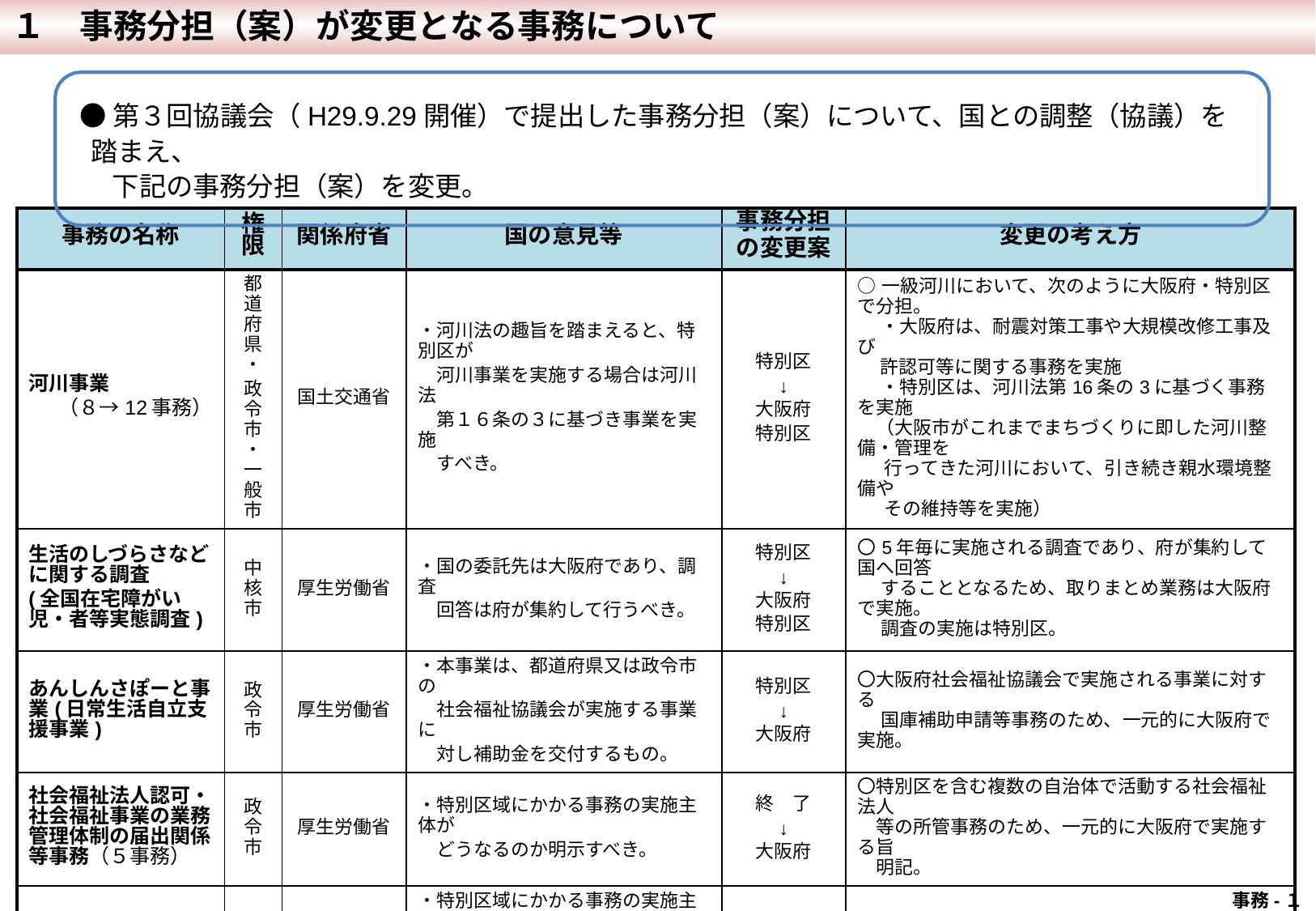

１　事務分担（案）が変更となる事務について
●第３回協議会（H29.9.29開催）で提出した事務分担（案）について、国との調整（協議）を踏まえ、
　 下記の事務分担（案）を変更。
| 事務の名称 | 権限 | 関係府省 | 国の意見等 | 事務分担 の変更案 | 変更の考え方 |
| --- | --- | --- | --- | --- | --- |
| 河川事業 （８→12事務） | 都道府県・ 政令市・一般市 | 国土交通省 | ・河川法の趣旨を踏まえると、特別区が 　河川事業を実施する場合は河川法 　第１６条の３に基づき事業を実施 　すべき。 | 特別区 ↓ 大阪府 特別区 | ○一級河川において、次のように大阪府・特別区で分担。 　 ・大阪府は、耐震対策工事や大規模改修工事及び 許認可等に関する事務を実施 　 ・特別区は、河川法第16条の3に基づく事務を実施 　（大阪市がこれまでまちづくりに即した河川整備・管理を 行ってきた河川において、引き続き親水環境整備や その維持等を実施） |
| 生活のしづらさなどに関する調査 (全国在宅障がい児・者等実態調査) | 中核市 | 厚生労働省 | ・国の委託先は大阪府であり、調査 　回答は府が集約して行うべき。 | 特別区 ↓ 大阪府 特別区 | 〇5年毎に実施される調査であり、府が集約して国へ回答 　 することとなるため、取りまとめ業務は大阪府で実施。 　 調査の実施は特別区。 |
| あんしんさぽーと事業(日常生活自立支援事業) | 政令市 | 厚生労働省 | ・本事業は、都道府県又は政令市の 　社会福祉協議会が実施する事業に 　対し補助金を交付するもの。 | 特別区 ↓ 大阪府 | 〇大阪府社会福祉協議会で実施される事業に対する 　 国庫補助申請等事務のため、一元的に大阪府で実施。 |
| 社会福祉法人認可・社会福祉事業の業務管理体制の届出関係等事務（５事務） | 政令市 | 厚生労働省 | ・特別区域にかかる事務の実施主体が 　どうなるのか明示すべき。 | 終　了 ↓ 大阪府 | 〇特別区を含む複数の自治体で活動する社会福祉法人 等の所管事務のため、一元的に大阪府で実施する旨 明記。 |
| 乳児院等の不動産 登記に関する証明書 発行事務 | 政令市 | 厚生労働省 | ・特別区域にかかる事務の実施主体が 　どうなるのか明示すべき。 ・登録免許税法に基づく証明書発行 　事務は、施設の設置認可事務と一体 　で実施すべき。 | 終　了 ↓ 一部事務組合 | 〇乳児院等の認可事務は、一部事務組合で実施する こととしているため、一体で実施する旨明記。 |

 事務-１